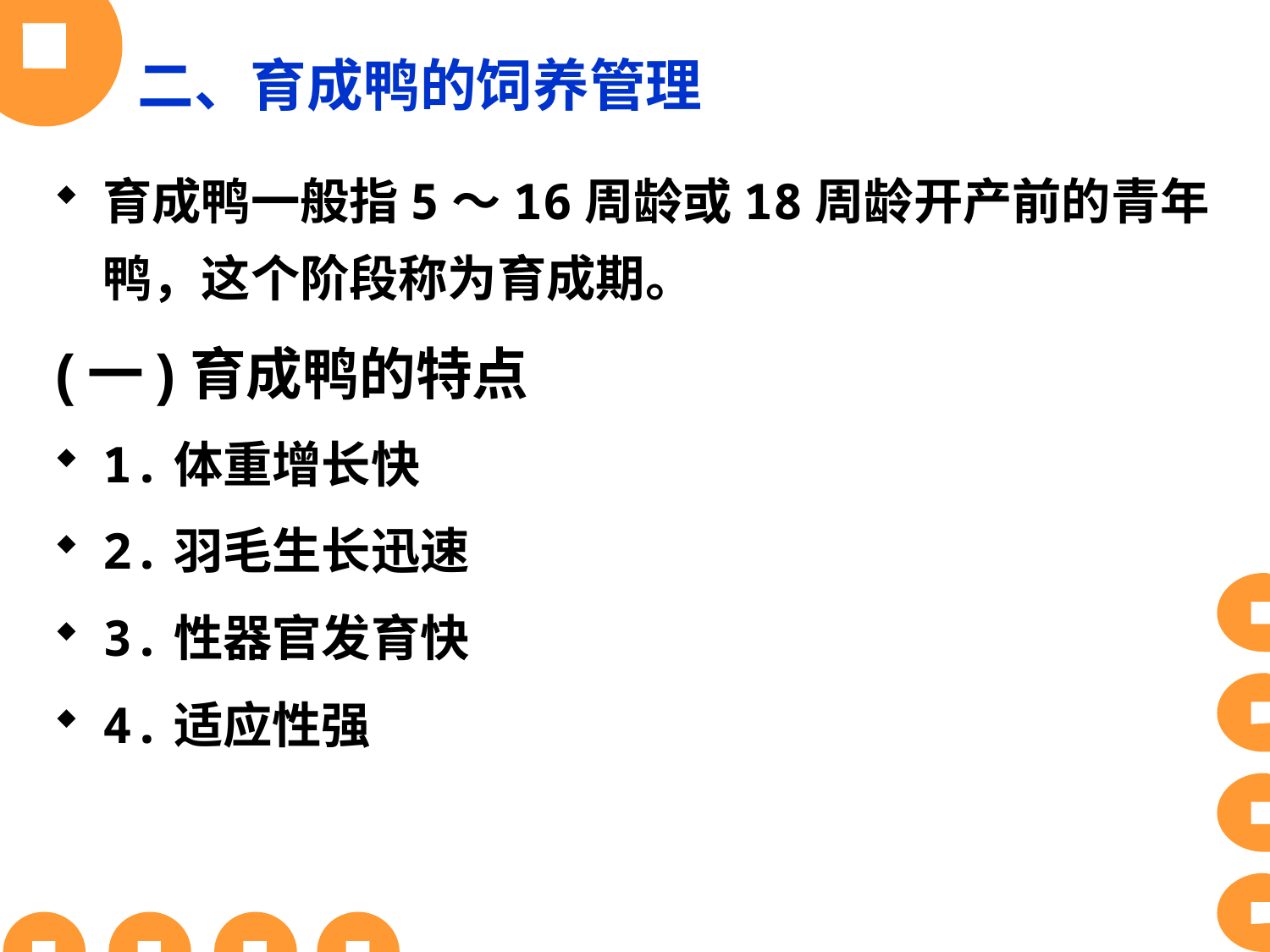

# 二、育成鸭的饲养管理
育成鸭一般指5～16周龄或18周龄开产前的青年鸭，这个阶段称为育成期。
(一)育成鸭的特点
1.体重增长快
2.羽毛生长迅速
3.性器官发育快
4.适应性强